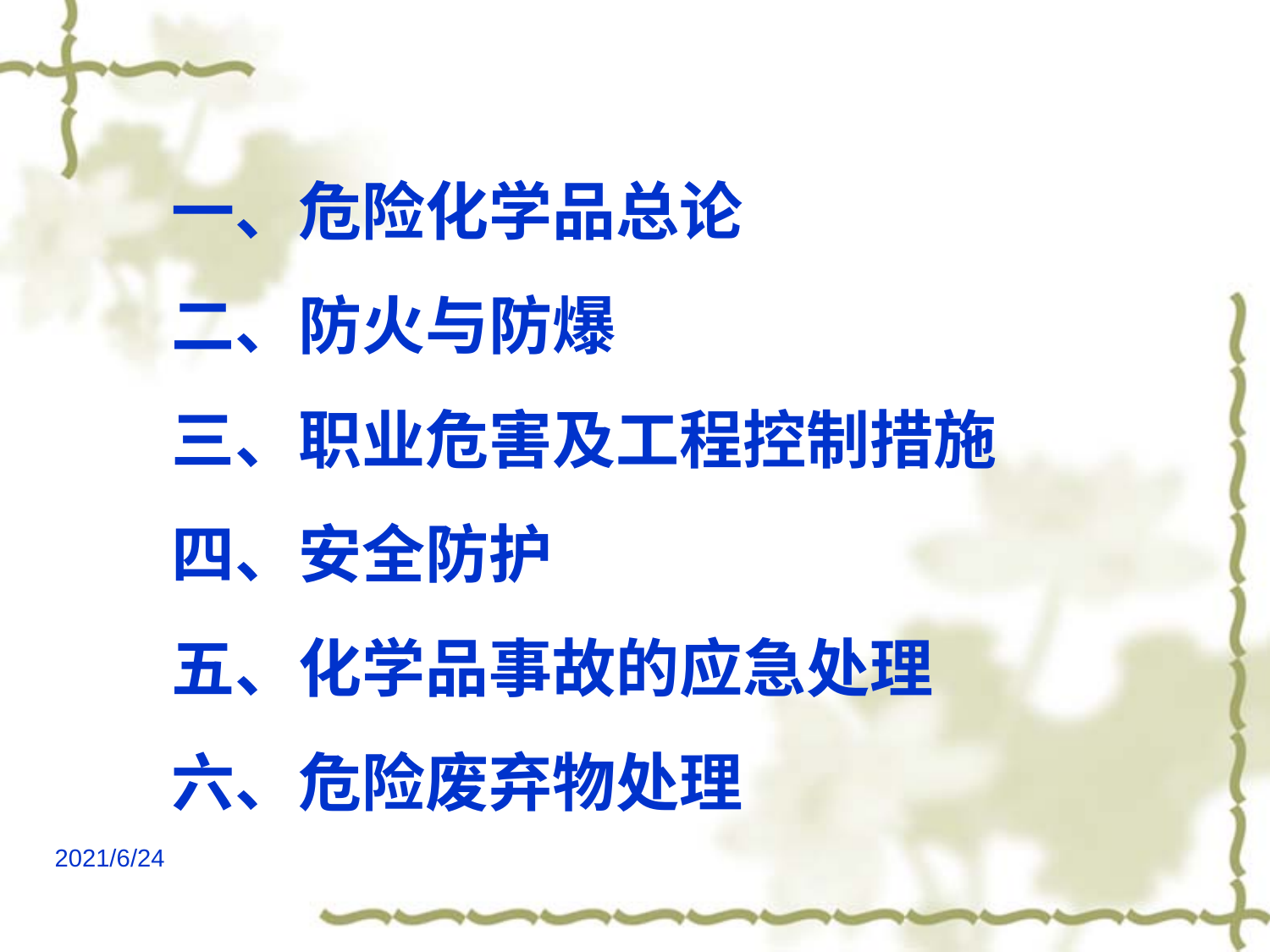

# 一、危险化学品总论 二、防火与防爆 三、职业危害及工程控制措施 四、安全防护 五、化学品事故的应急处理 六、危险废弃物处理

2021/6/24